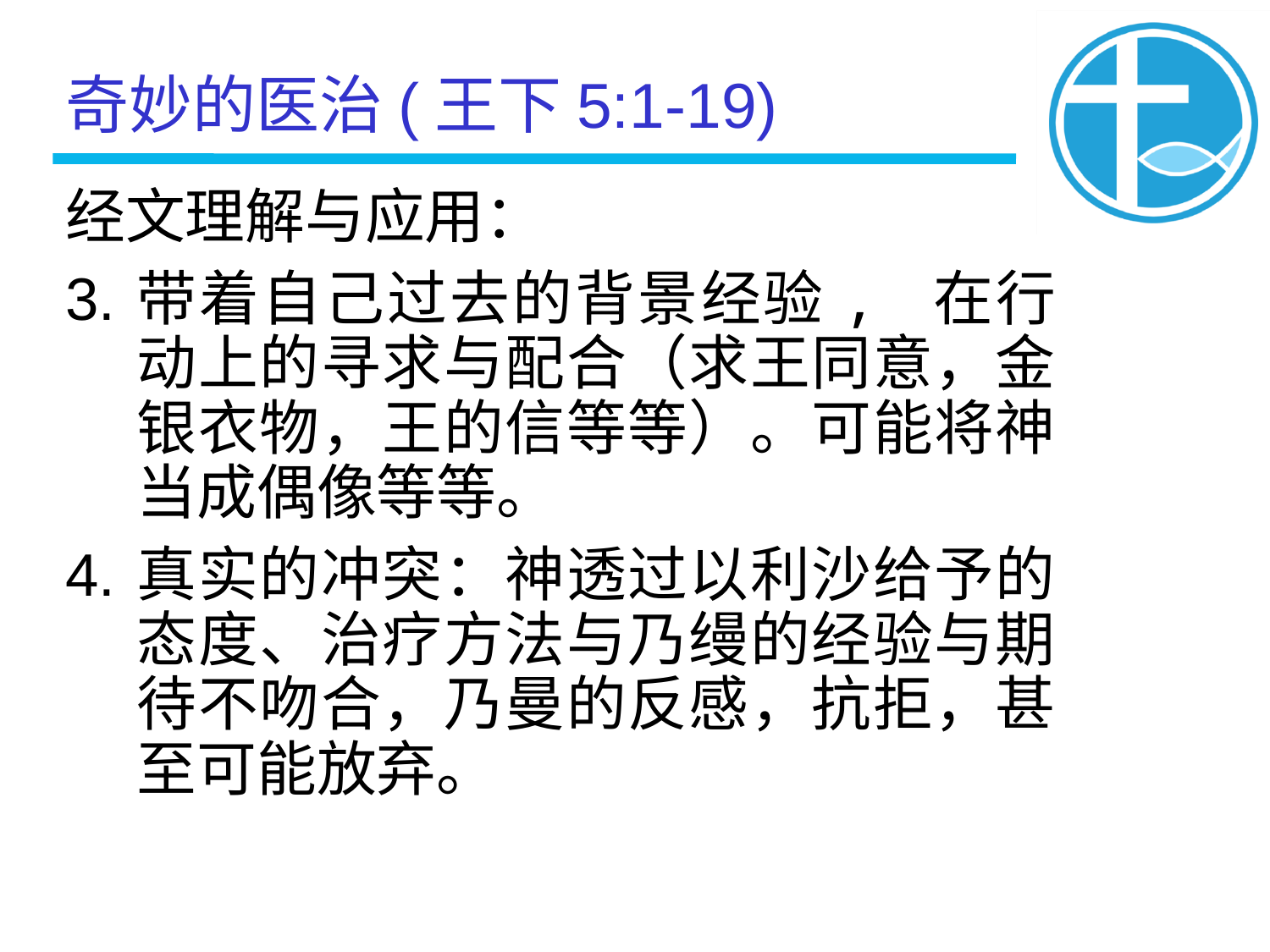

奇妙的医治(王下5:1-19)
经文理解与应用：
带着自己过去的背景经验, 在行动上的寻求与配合（求王同意，金银衣物，王的信等等）。可能将神当成偶像等等。
真实的冲突：神透过以利沙给予的态度、治疗方法与乃缦的经验与期待不吻合，乃曼的反感，抗拒，甚至可能放弃。